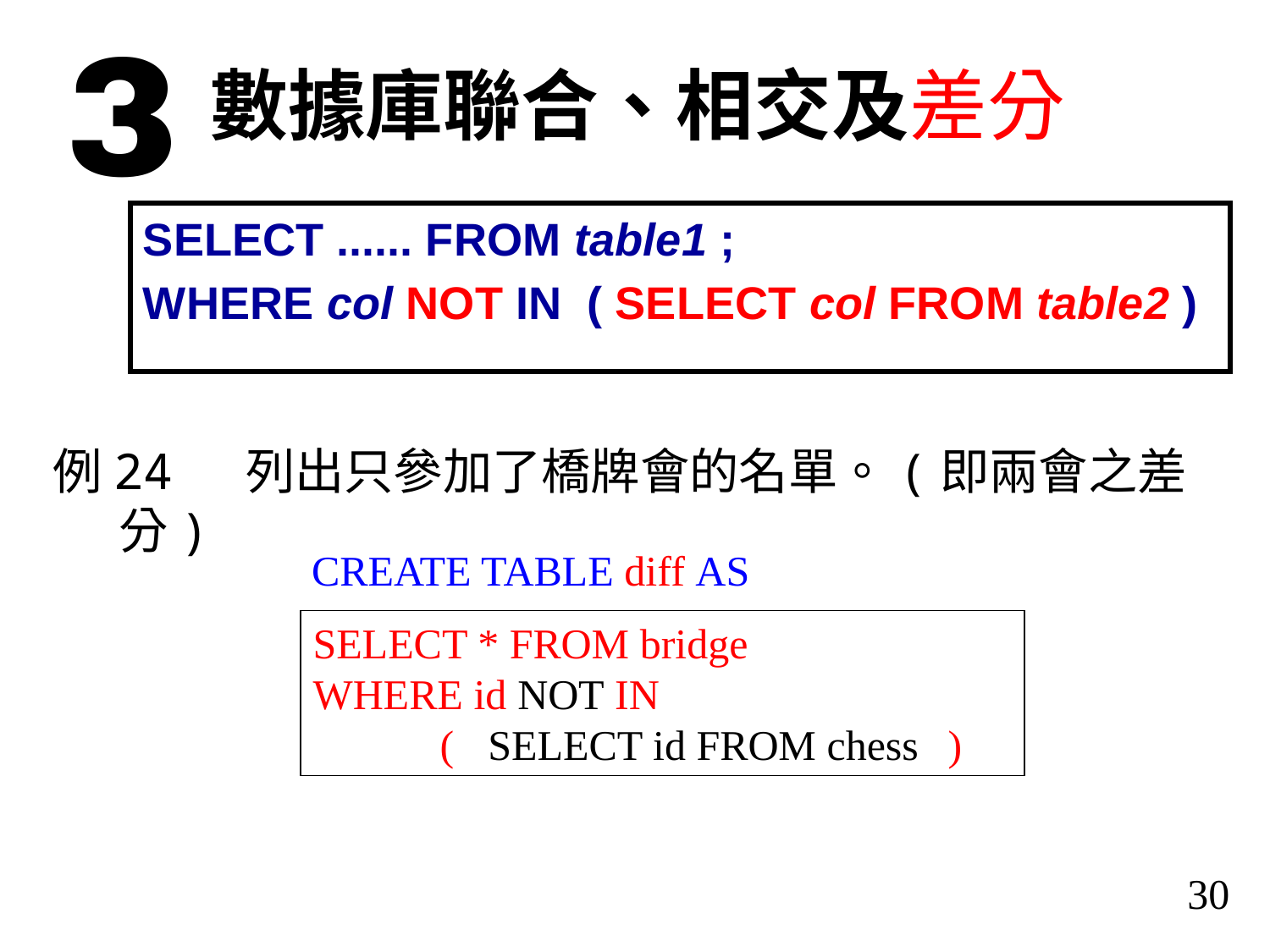

3
數據庫聯合、相交及差分
SELECT ...... FROM table1 ;
WHERE col NOT IN  ( SELECT col FROM table2 )
例24	列出只參加了橋牌會的名單。(即兩會之差分)
CREATE TABLE diff AS
SELECT * FROM bridge
WHERE id NOT IN
	(				)
SELECT id FROM chess
30